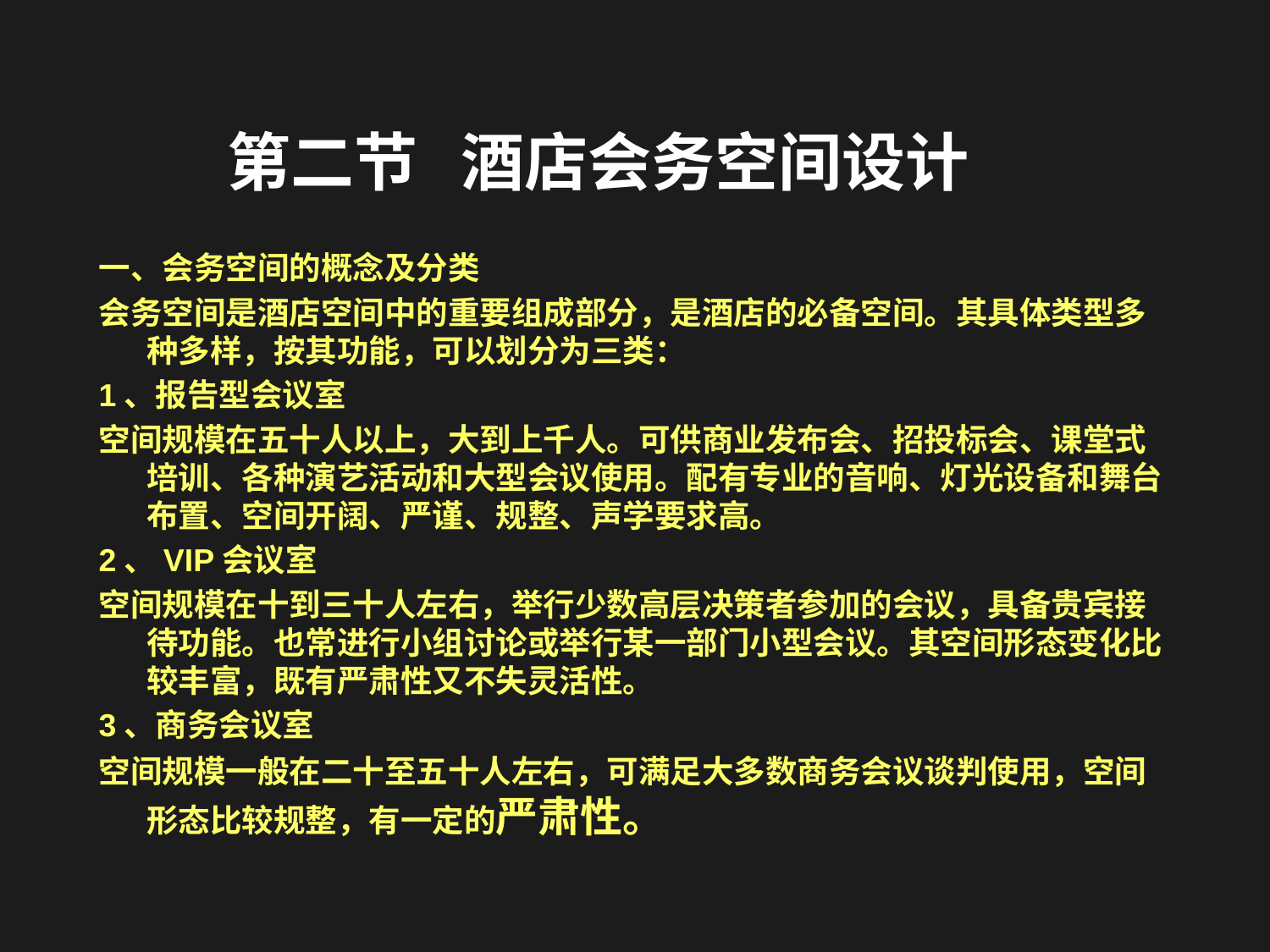

第二节   酒店会务空间设计
一、会务空间的概念及分类
会务空间是酒店空间中的重要组成部分，是酒店的必备空间。其具体类型多种多样，按其功能，可以划分为三类：
1、报告型会议室
空间规模在五十人以上，大到上千人。可供商业发布会、招投标会、课堂式培训、各种演艺活动和大型会议使用。配有专业的音响、灯光设备和舞台布置、空间开阔、严谨、规整、声学要求高。
2、VIP会议室
空间规模在十到三十人左右，举行少数高层决策者参加的会议，具备贵宾接待功能。也常进行小组讨论或举行某一部门小型会议。其空间形态变化比较丰富，既有严肃性又不失灵活性。
3、商务会议室
空间规模一般在二十至五十人左右，可满足大多数商务会议谈判使用，空间形态比较规整，有一定的严肃性。
210